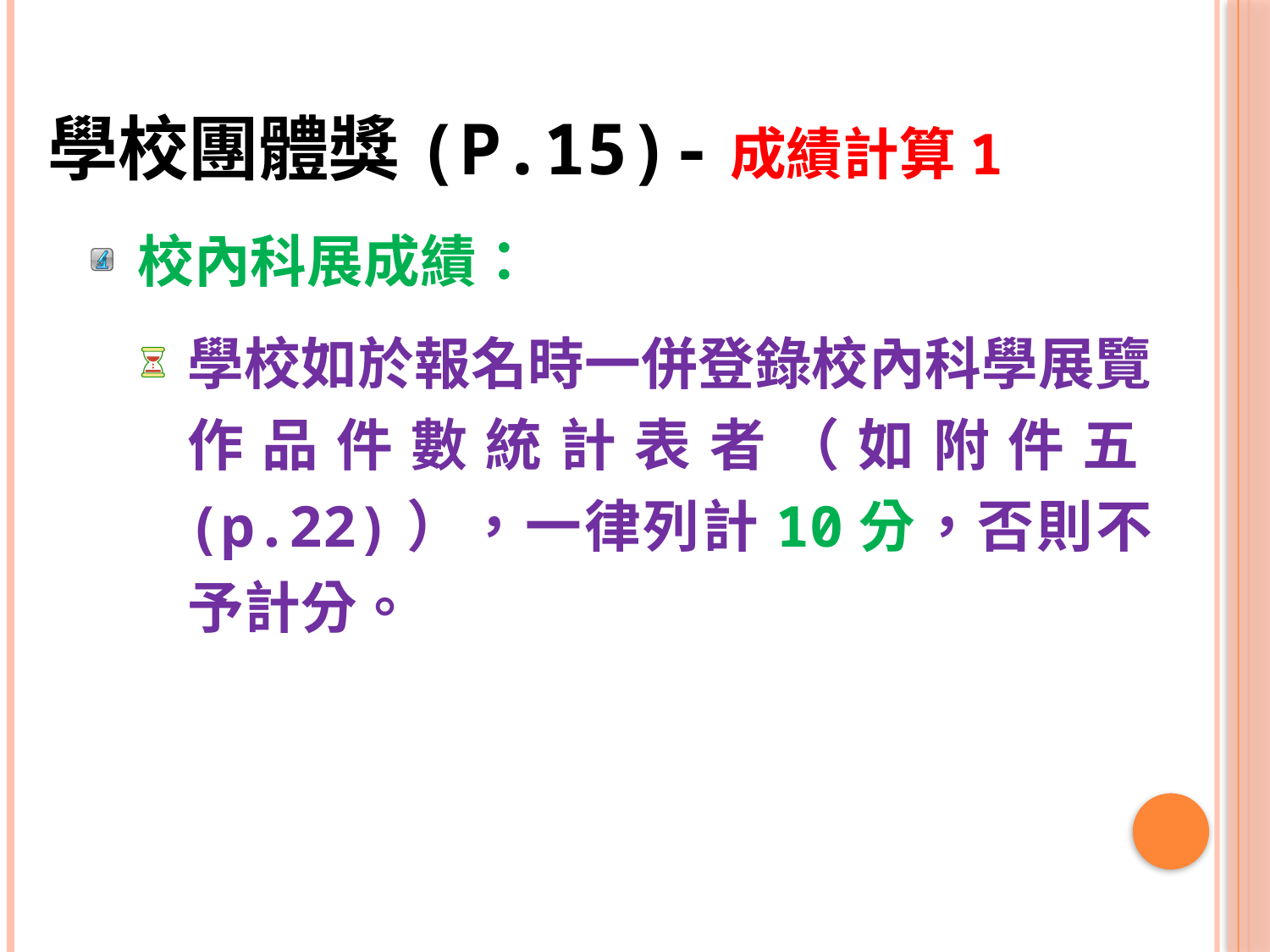

# 學校團體獎(P.15)-成績計算1
校內科展成績：
學校如於報名時一併登錄校內科學展覽作品件數統計表者（如附件五(p.22)），一律列計10分，否則不予計分。